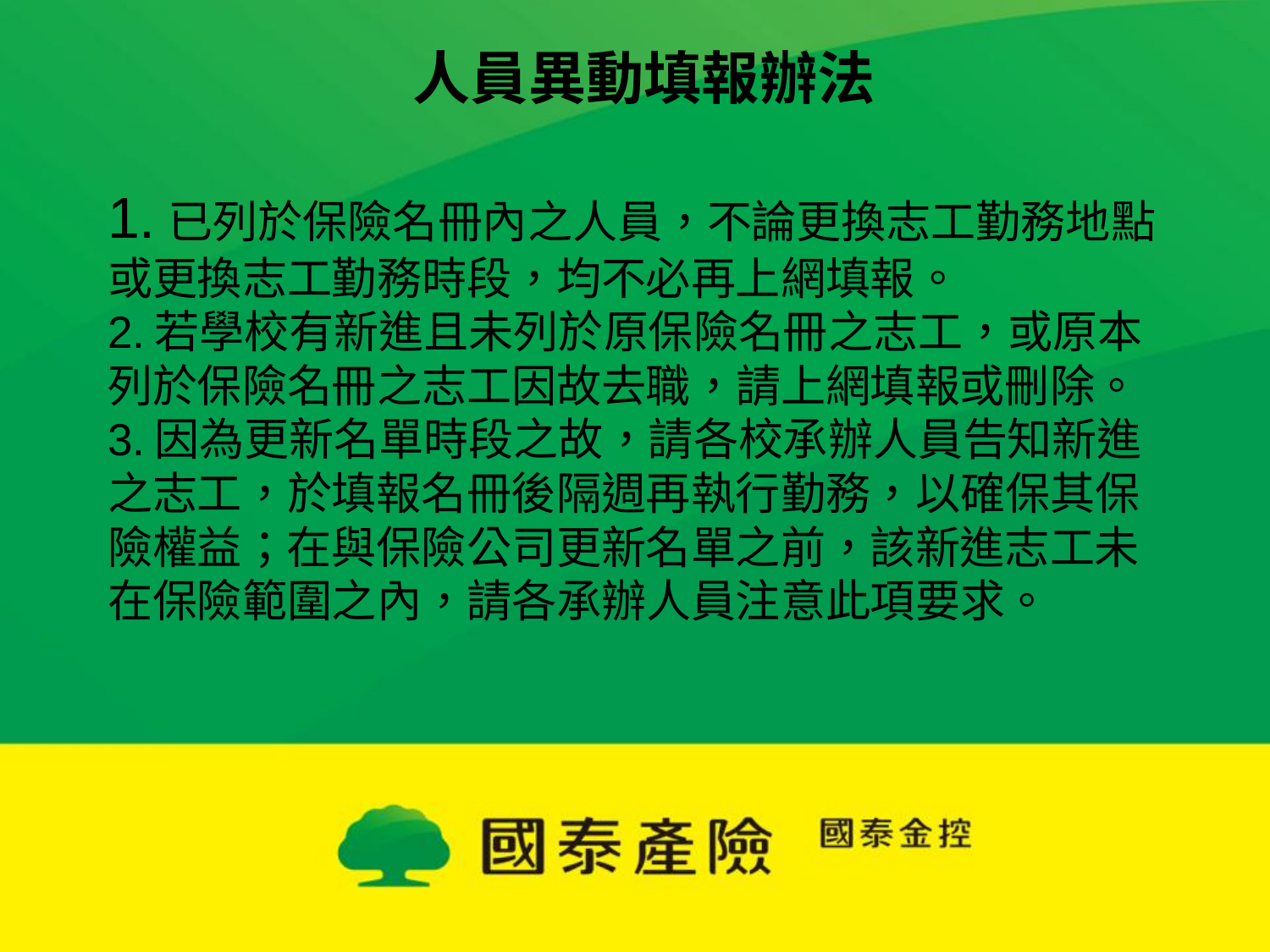

# 人員異動填報辦法 1.已列於保險名冊內之人員，不論更換志工勤務地點或更換志工勤務時段，均不必再上網填報。 2.若學校有新進且未列於原保險名冊之志工，或原本列於保險名冊之志工因故去職，請上網填報或刪除。 3.因為更新名單時段之故，請各校承辦人員告知新進之志工，於填報名冊後隔週再執行勤務，以確保其保險權益；在與保險公司更新名單之前，該新進志工未在保險範圍之內，請各承辦人員注意此項要求。